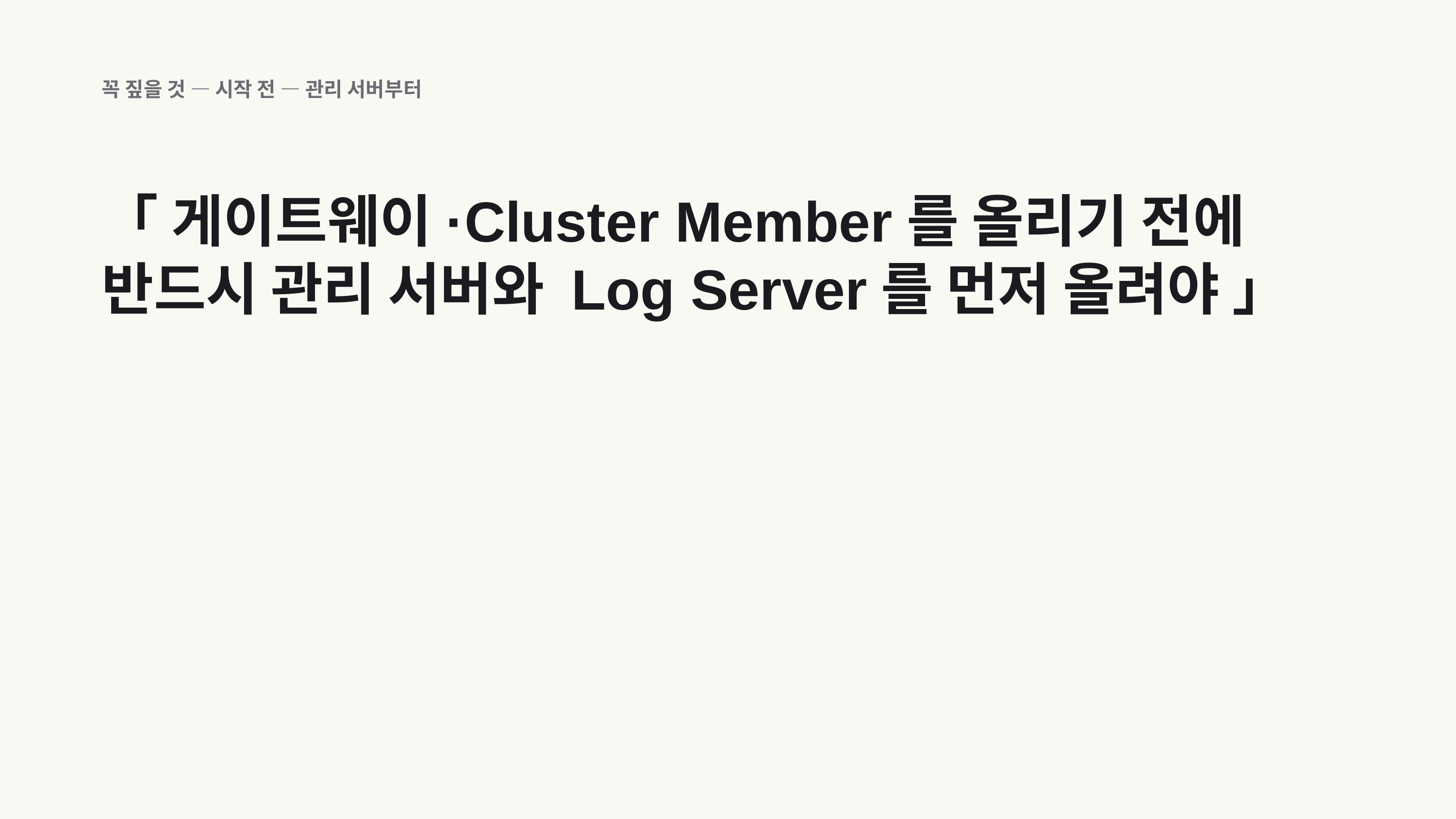

꼭 짚을 것 — 시작 전 — 관리 서버부터
「 게이트웨이·Cluster Member를 올리기 전에 반드시 관리 서버와 Log Server를 먼저 올려야 」